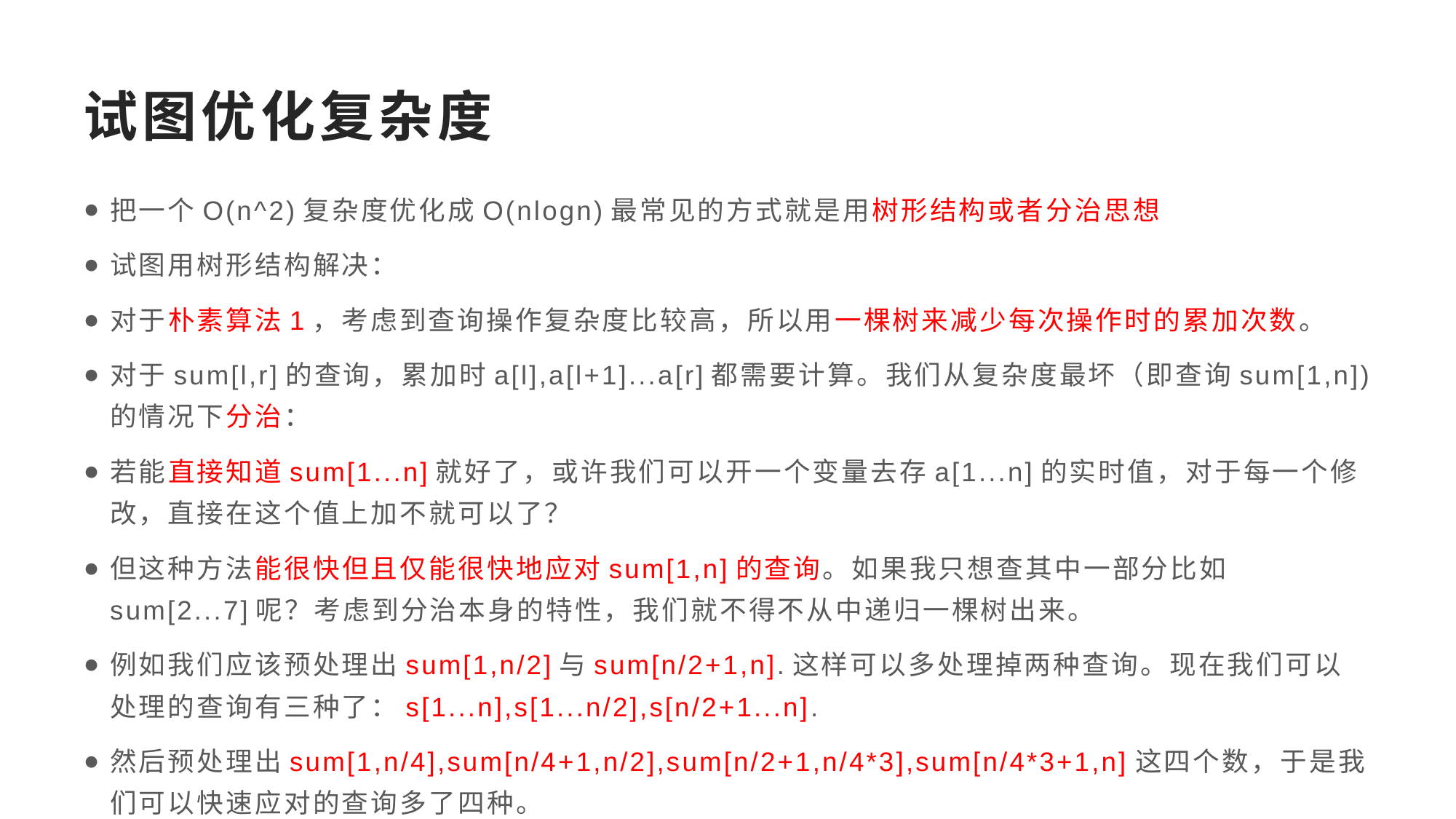

# 试图优化复杂度
把一个O(n^2)复杂度优化成O(nlogn)最常见的方式就是用树形结构或者分治思想
试图用树形结构解决：
对于朴素算法1，考虑到查询操作复杂度比较高，所以用一棵树来减少每次操作时的累加次数。
对于sum[l,r]的查询，累加时a[l],a[l+1]...a[r]都需要计算。我们从复杂度最坏（即查询sum[1,n])的情况下分治：
若能直接知道sum[1...n]就好了，或许我们可以开一个变量去存a[1...n]的实时值，对于每一个修改，直接在这个值上加不就可以了？
但这种方法能很快但且仅能很快地应对sum[1,n]的查询。如果我只想查其中一部分比如sum[2...7]呢？考虑到分治本身的特性，我们就不得不从中递归一棵树出来。
例如我们应该预处理出sum[1,n/2]与sum[n/2+1,n].这样可以多处理掉两种查询。现在我们可以处理的查询有三种了：s[1...n],s[1...n/2],s[n/2+1...n].
然后预处理出sum[1,n/4],sum[n/4+1,n/2],sum[n/2+1,n/4*3],sum[n/4*3+1,n]这四个数，于是我们可以快速应对的查询多了四种。